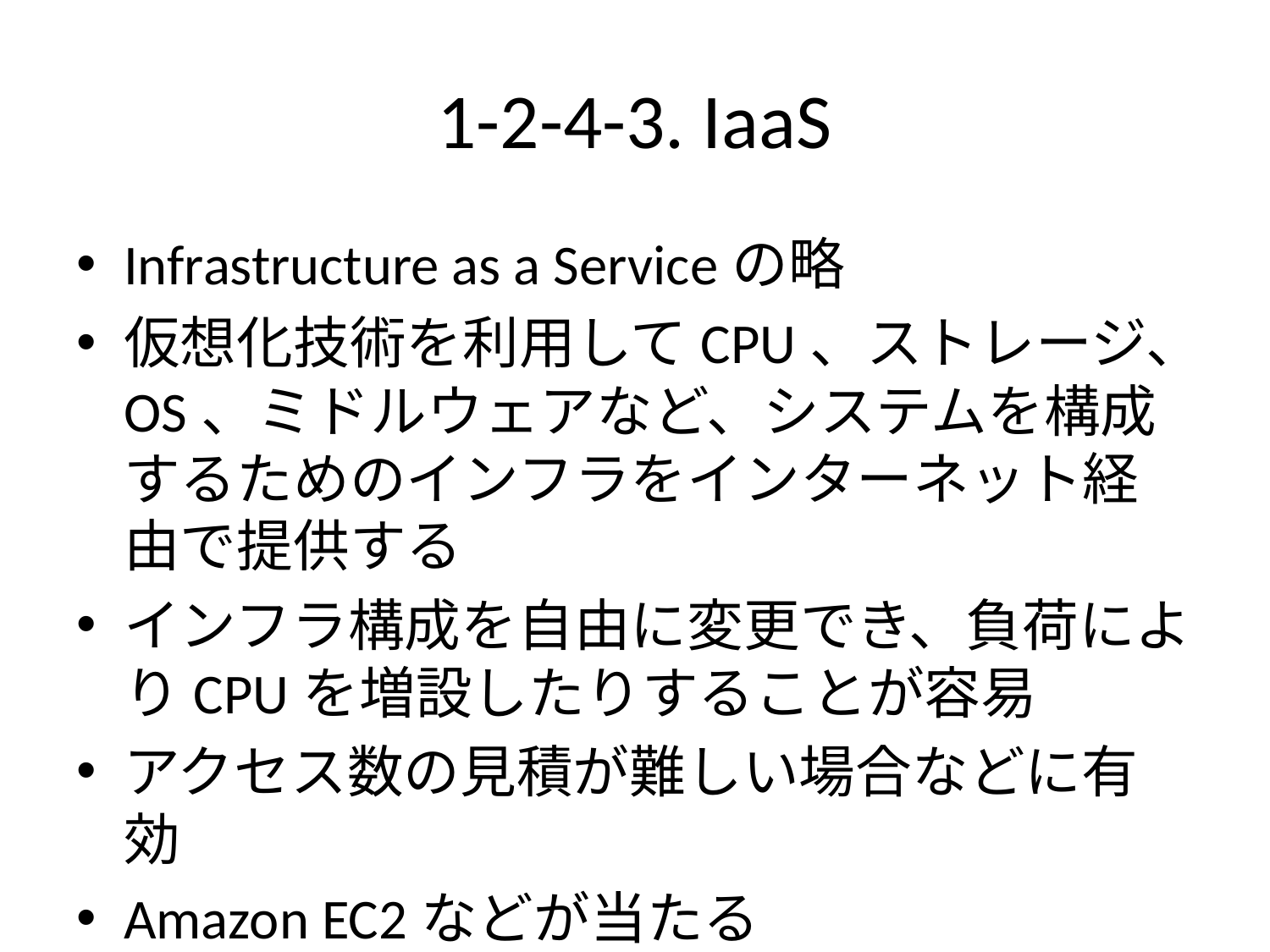

# 1-2-4-3. IaaS
Infrastructure as a Serviceの略
仮想化技術を利用してCPU、ストレージ、OS、ミドルウェアなど、システムを構成するためのインフラをインターネット経由で提供する
インフラ構成を自由に変更でき、負荷によりCPUを増設したりすることが容易
アクセス数の見積が難しい場合などに有効
Amazon EC2などが当たる